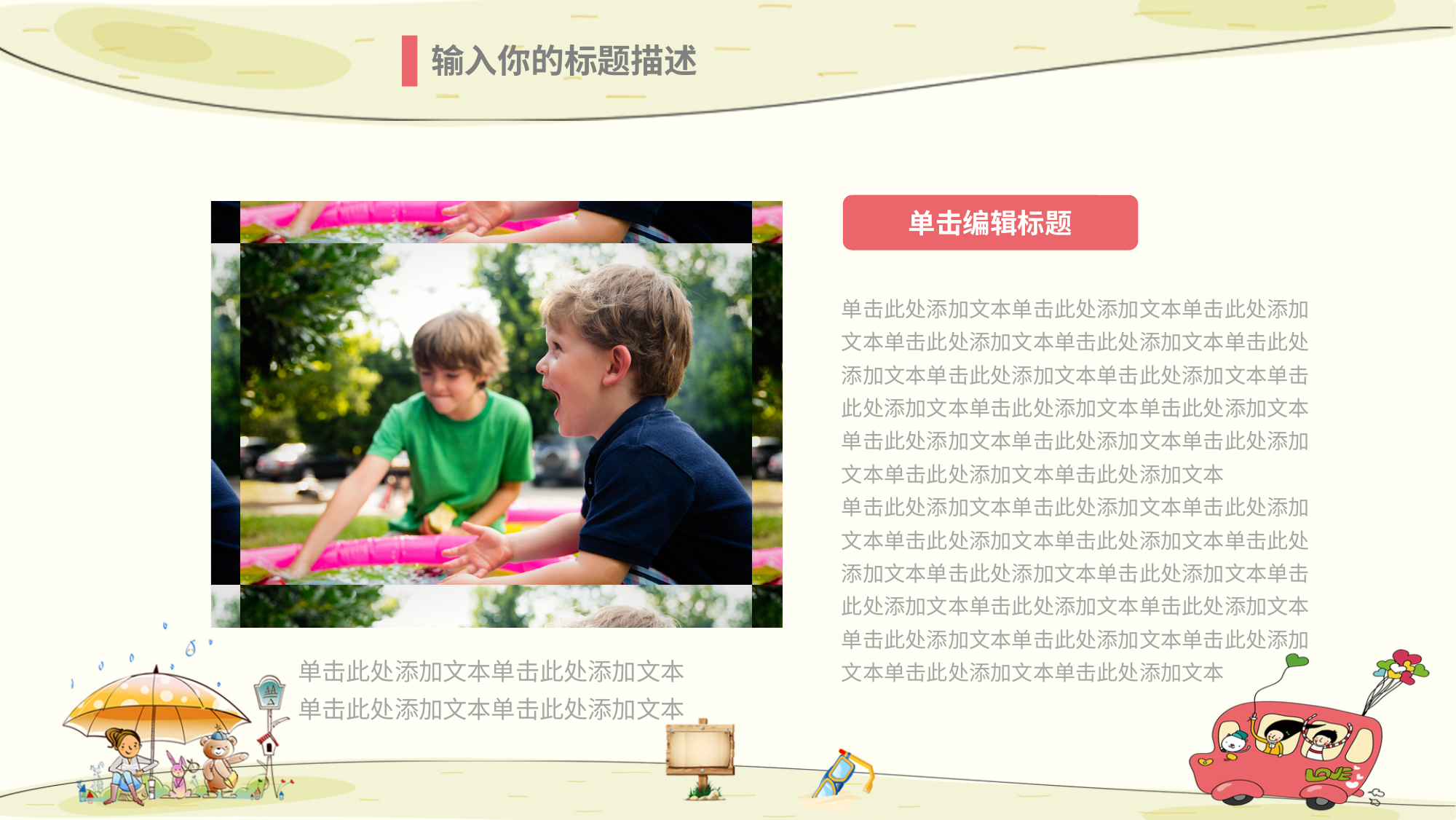

输入你的标题描述

单击编辑标题

单击此处添加文本单击此处添加文本
单击此处添加文本单击此处添加文本
单击此处添加文本单击此处添加文本单击此处添加文本单击此处添加文本单击此处添加文本单击此处添加文本单击此处添加文本单击此处添加文本单击此处添加文本单击此处添加文本单击此处添加文本单击此处添加文本单击此处添加文本单击此处添加文本单击此处添加文本单击此处添加文本
单击此处添加文本单击此处添加文本单击此处添加文本单击此处添加文本单击此处添加文本单击此处添加文本单击此处添加文本单击此处添加文本单击此处添加文本单击此处添加文本单击此处添加文本单击此处添加文本单击此处添加文本单击此处添加文本单击此处添加文本单击此处添加文本